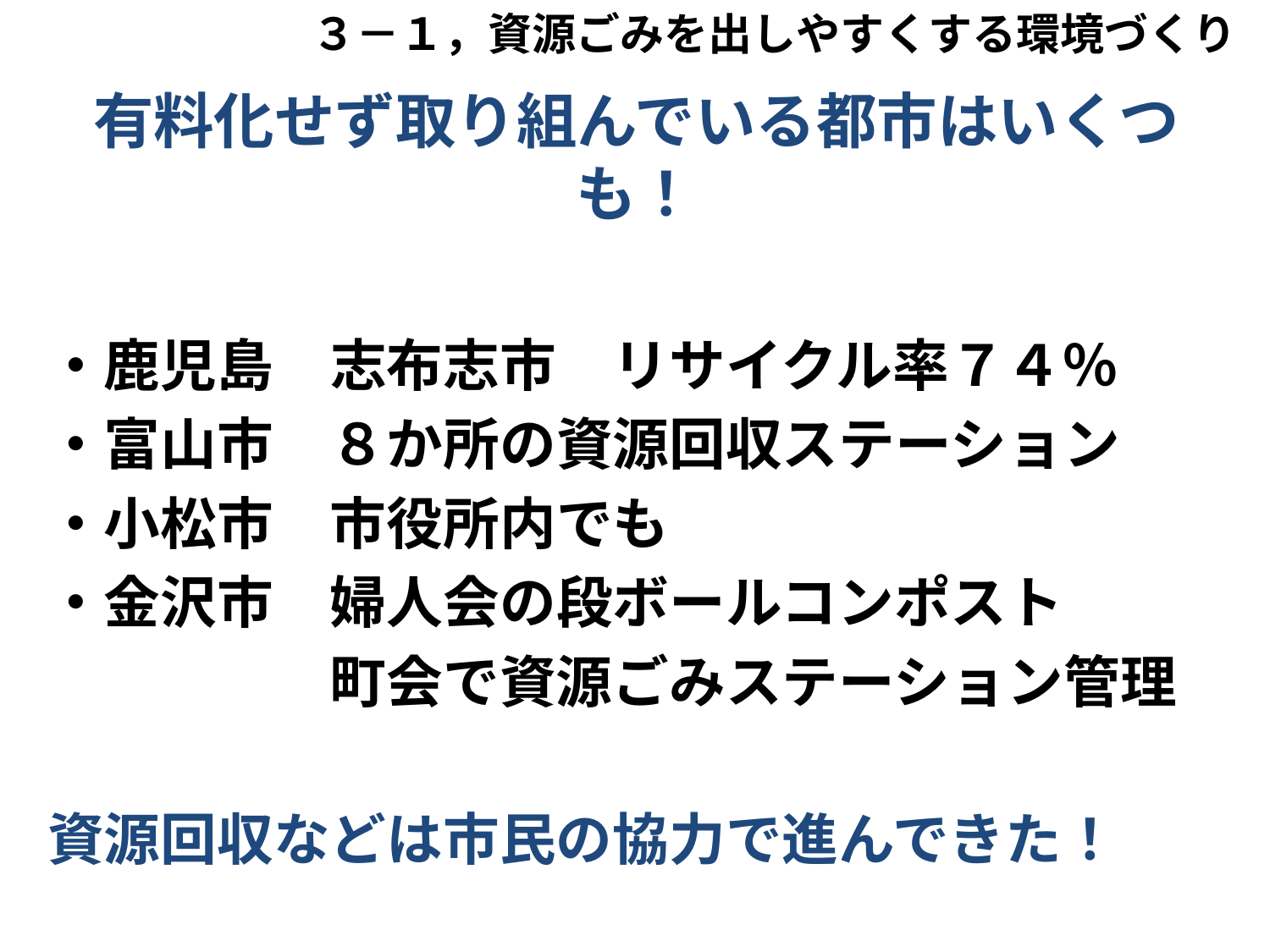

３－１，資源ごみを出しやすくする環境づくり
# 有料化せず取り組んでいる都市はいくつも！
・鹿児島　志布志市　リサイクル率７４％
・富山市　８か所の資源回収ステーション
・小松市　市役所内でも
・金沢市　婦人会の段ボールコンポスト
　　　　　町会で資源ごみステーション管理

資源回収などは市民の協力で進んできた！